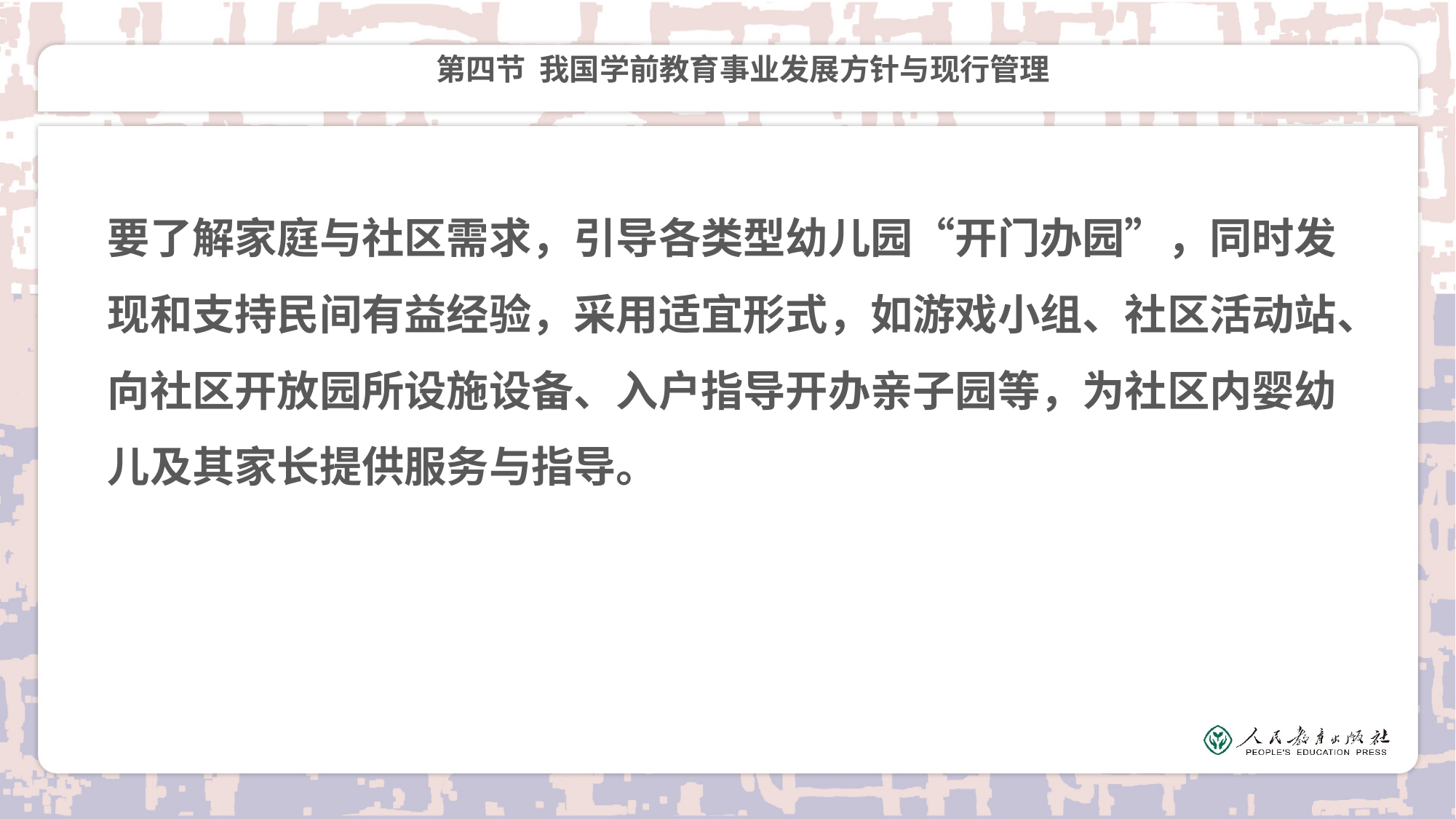

# 第四节  我国学前教育事业发展方针与现行管理
要了解家庭与社区需求，引导各类型幼儿园“开门办园”，同时发现和支持民间有益经验，采用适宜形式，如游戏小组、社区活动站、向社区开放园所设施设备、入户指导开办亲子园等，为社区内婴幼儿及其家长提供服务与指导。